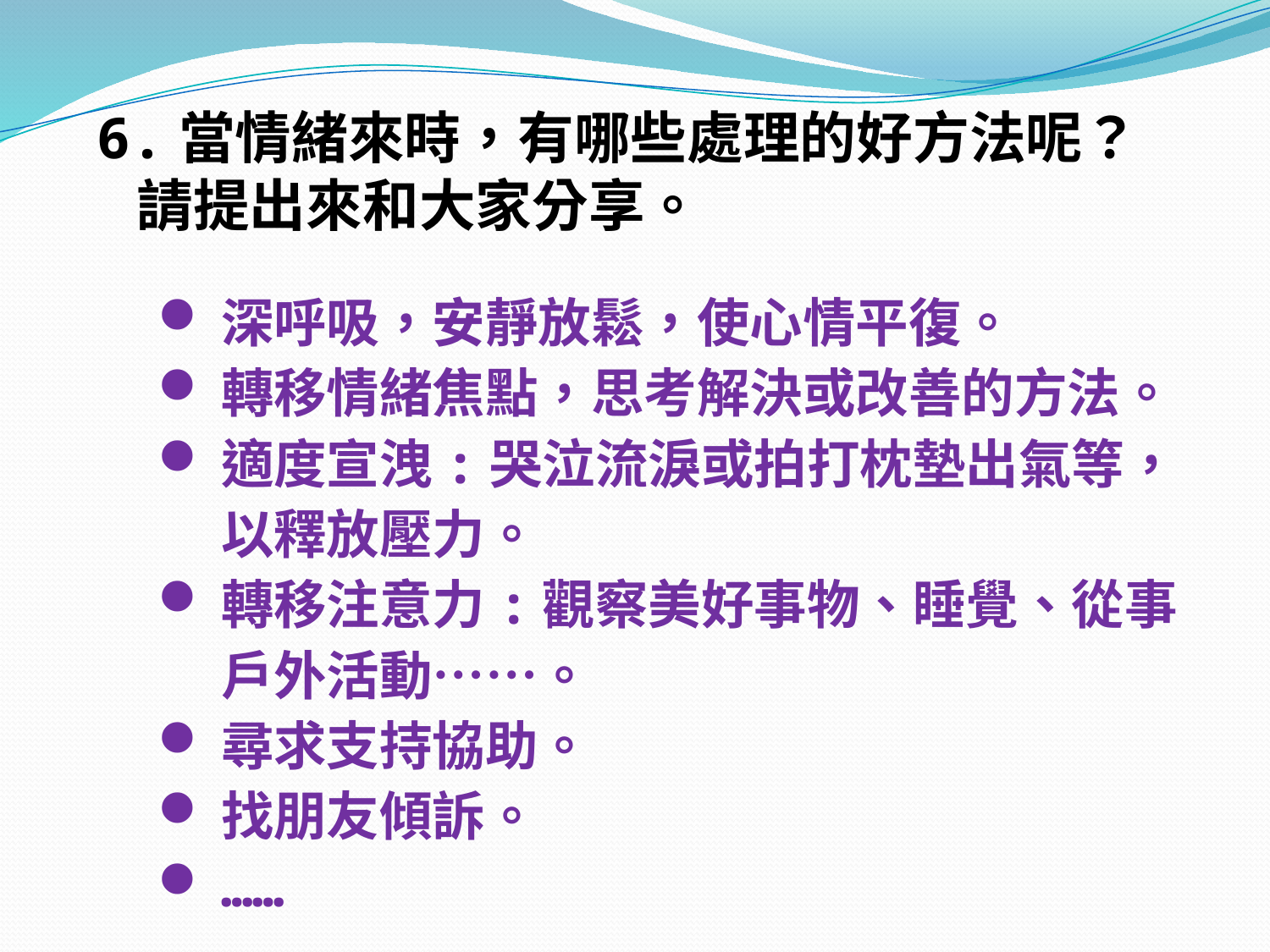

6.當情緒來時，有哪些處理的好方法呢？
  請提出來和大家分享。
深呼吸，安靜放鬆，使心情平復。
轉移情緒焦點，思考解決或改善的方法。
適度宣洩:哭泣流淚或拍打枕墊出氣等，以釋放壓力。
轉移注意力:觀察美好事物、睡覺、從事戶外活動……。
尋求支持協助。
找朋友傾訴。
……